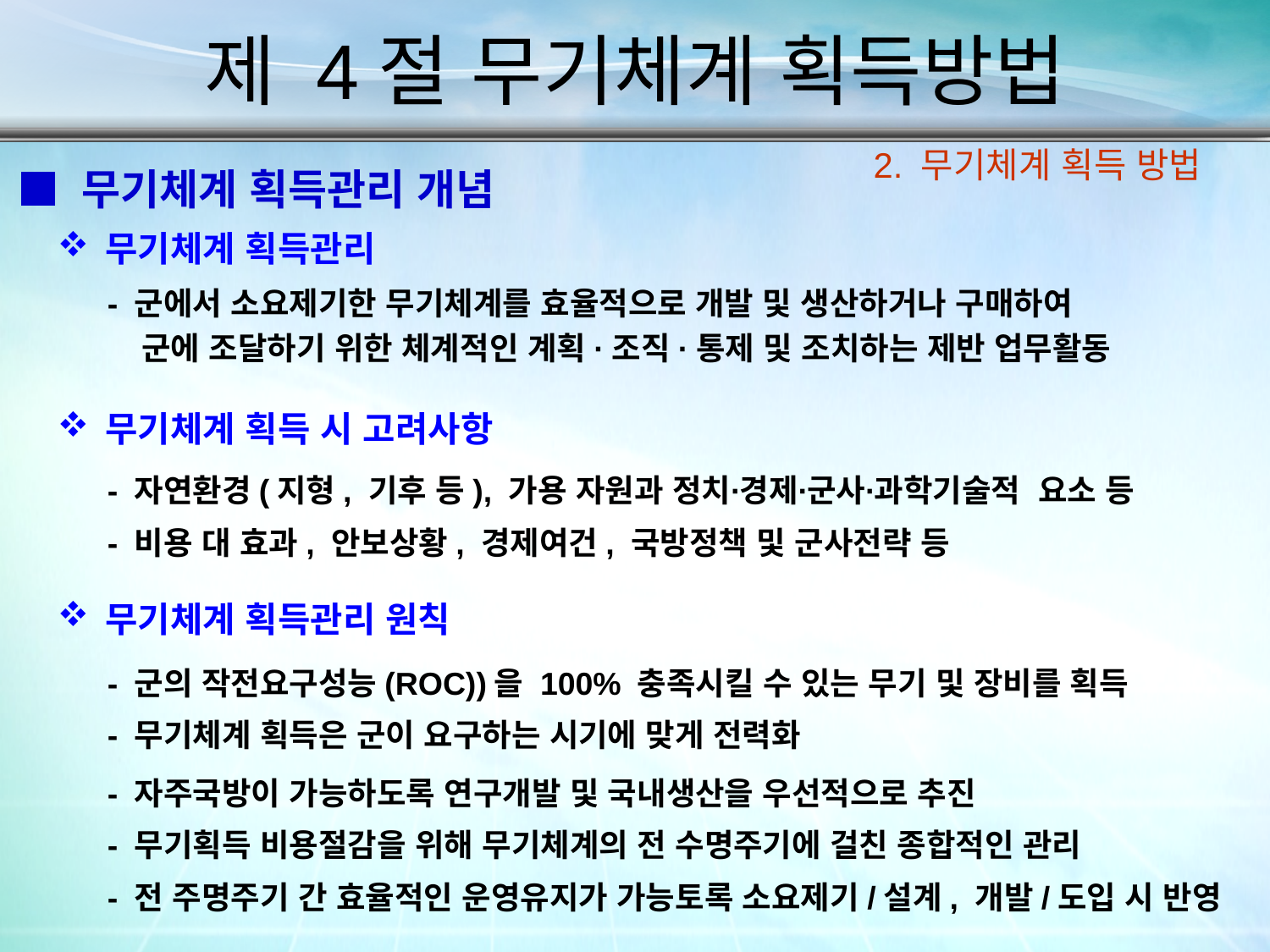

제 4절 무기체계 획득방법
2. 무기체계 획득 방법
■ 무기체계 획득관리 개념
무기체계 획득관리
- 군에서 소요제기한 무기체계를 효율적으로 개발 및 생산하거나 구매하여
   군에 조달하기 위한 체계적인 계획·조직·통제 및 조치하는 제반 업무활동

무기체계 획득 시 고려사항
- 자연환경(지형, 기후 등), 가용 자원과 정치∙경제∙군사∙과학기술적  요소 등
- 비용 대 효과, 안보상황, 경제여건, 국방정책 및 군사전략 등
무기체계 획득관리 원칙
- 군의 작전요구성능(ROC))을 100% 충족시킬 수 있는 무기 및 장비를 획득
- 무기체계 획득은 군이 요구하는 시기에 맞게 전력화
- 자주국방이 가능하도록 연구개발 및 국내생산을 우선적으로 추진
- 무기획득 비용절감을 위해 무기체계의 전 수명주기에 걸친 종합적인 관리
- 전 주명주기 간 효율적인 운영유지가 가능토록 소요제기/설계, 개발/도입 시 반영